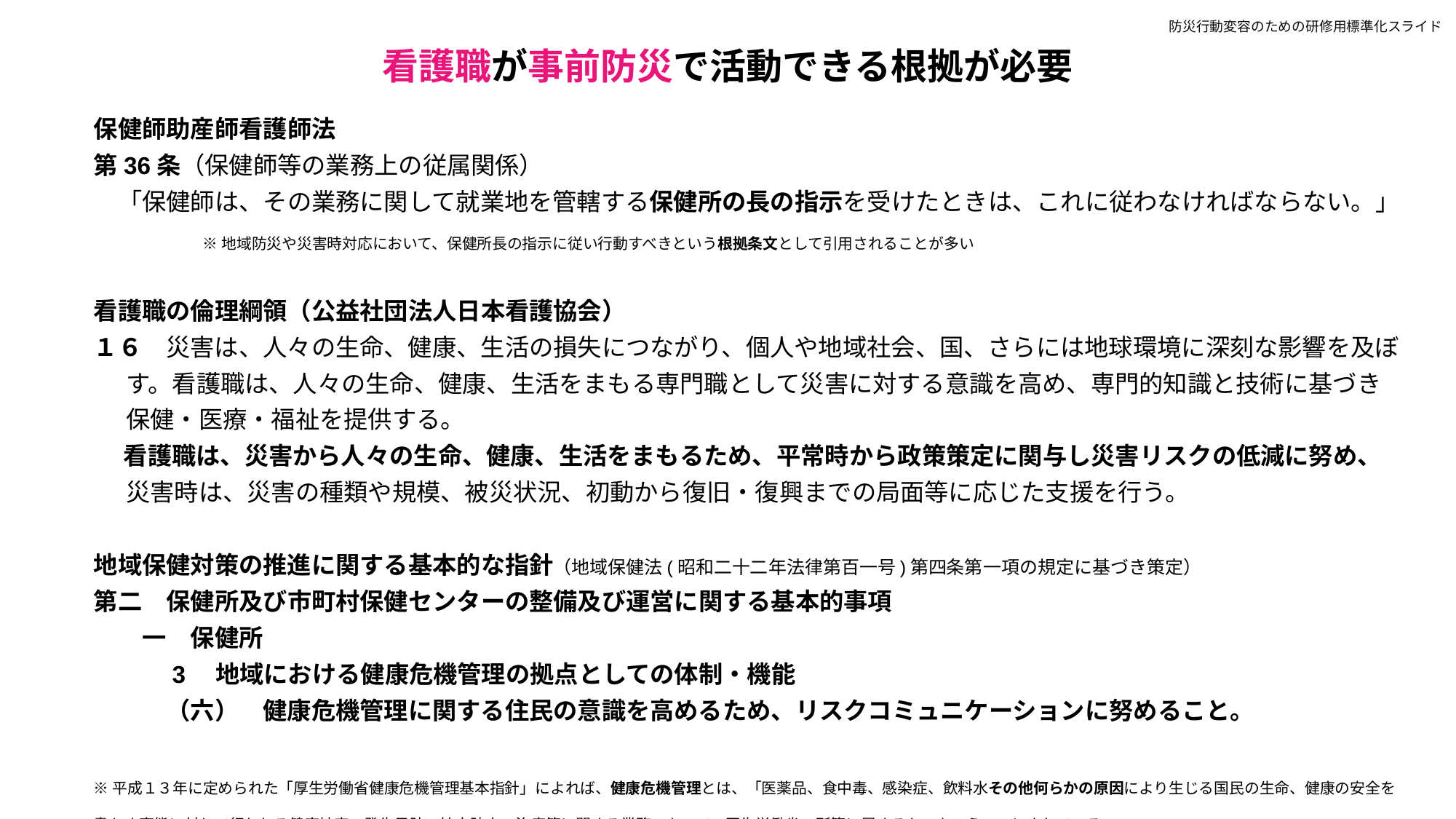

防災行動変容のための研修用標準化スライド
看護職が事前防災で活動できる根拠が必要
保健師助産師看護師法
第36条（保健師等の業務上の従属関係）
　「保健師は、その業務に関して就業地を管轄する保健所の長の指示を受けたときは、これに従わなければならない。」
	※地域防災や災害時対応において、保健所長の指示に従い行動すべきという根拠条文として引用されることが多い

看護職の倫理綱領（公益社団法人日本看護協会）
１６　災害は、人々の生命、健康、生活の損失につながり、個人や地域社会、国、さらには地球環境に深刻な影響を及ぼす。看護職は、人々の生命、健康、生活をまもる専門職として災害に対する意識を高め、専門的知識と技術に基づき保健・医療・福祉を提供する。
　 看護職は、災害から人々の生命、健康、生活をまもるため、平常時から政策策定に関与し災害リスクの低減に努め、災害時は、災害の種類や規模、被災状況、初動から復旧・復興までの局面等に応じた支援を行う。

地域保健対策の推進に関する基本的な指針（地域保健法(昭和二十二年法律第百一号)第四条第一項の規定に基づき策定）
第二　保健所及び市町村保健センターの整備及び運営に関する基本的事項
　　一　保健所
　　　3　地域における健康危機管理の拠点としての体制・機能
　　　（六）　健康危機管理に関する住民の意識を高めるため、リスクコミュニケーションに努めること。

※平成１３年に定められた「厚生労働省健康危機管理基本指針」によれば、健康危機管理とは、「医薬品、食中毒、感染症、飲料水その他何らかの原因により生じる国民の生命、健康の安全を脅かす事態に対して行われる健康被害の発生予防、拡大防止、治療等に関する業務であって、厚生労働省の所管に属するものをいう。」とされている。
　この定義における「その他何らかの原因」の中には、阪神・淡路大震災や有珠山噴火のような自然災害、和歌山市毒物混入カレー事件のような犯罪、ＪＣＯによる東海村臨界事故のような放射線事故、健康被害は発生しなかったがその可能性が心配されたコンピュータ西暦２０００年問題等、様々な原因の健康危機事例が含まれること、また、サリン事件のような化学兵器や毒劇物を使用した大量殺傷型テロ事件が発生した場合にも対処を求められる可能性があることにも留意する必要がある。すなわち、不特定多数の国民に健康被害が発生又は拡大する可能性がある場合には、公衆衛生の確保という観点から対応が求めれられているということである。